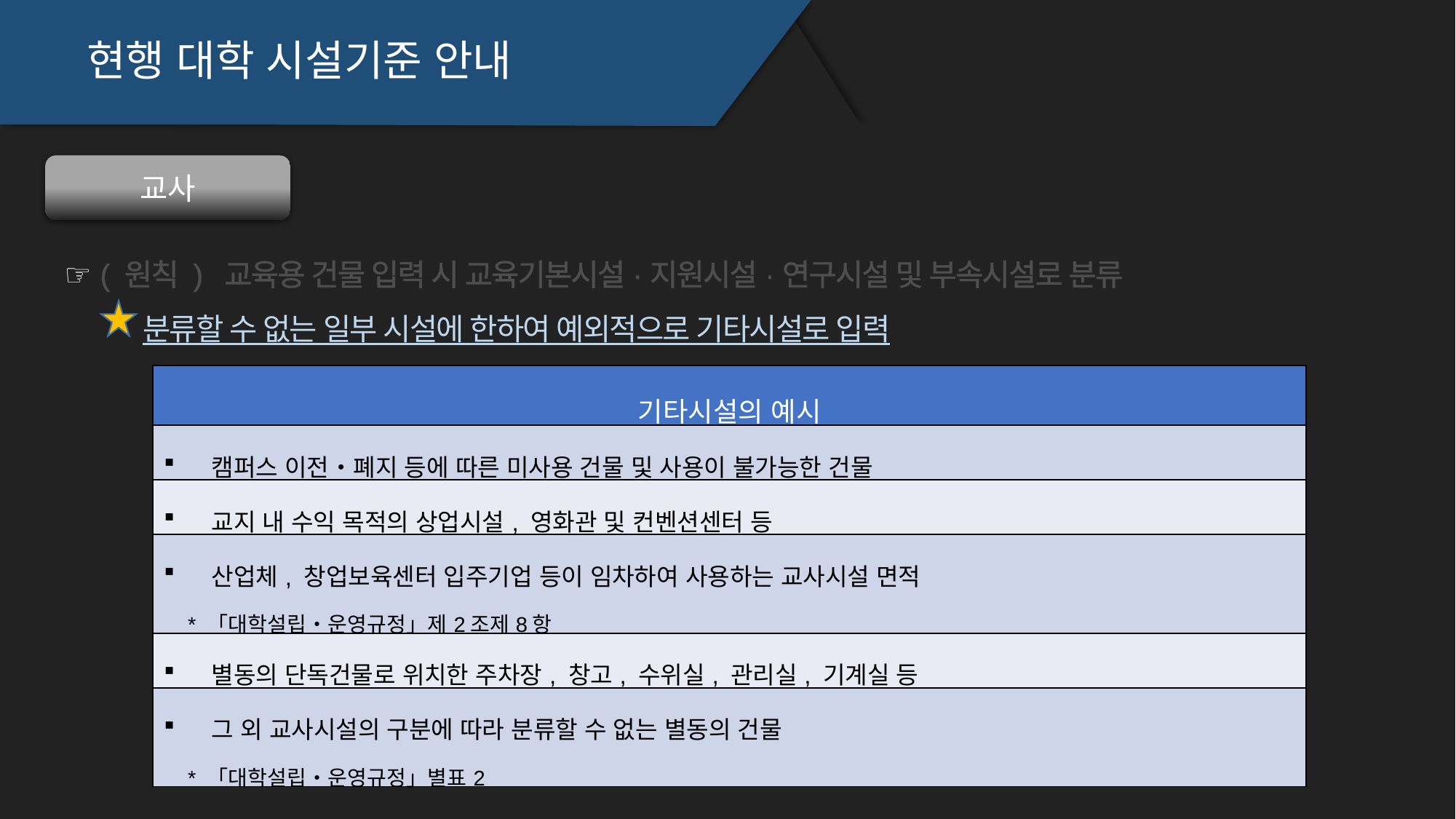

현행 대학 시설기준 안내
교사
 ☞ ( 원칙 )  교육용 건물 입력 시 교육기본시설·지원시설·연구시설 및 부속시설로 분류
          분류할 수 없는 일부 시설에 한하여 예외적으로 기타시설로 입력

| 기타시설의 예시 |
| --- |
| 캠퍼스 이전‧폐지 등에 따른 미사용 건물 및 사용이 불가능한 건물 |
| 교지 내 수익 목적의 상업시설, 영화관 및 컨벤션센터 등 |
| 산업체, 창업보육센터 입주기업 등이 임차하여 사용하는 교사시설 면적 \* 「대학설립‧운영규정」제2조제8항 |
| 별동의 단독건물로 위치한 주차장, 창고, 수위실, 관리실, 기계실 등 |
| 그 외 교사시설의 구분에 따라 분류할 수 없는 별동의 건물 \* 「대학설립‧운영규정」별표2 |